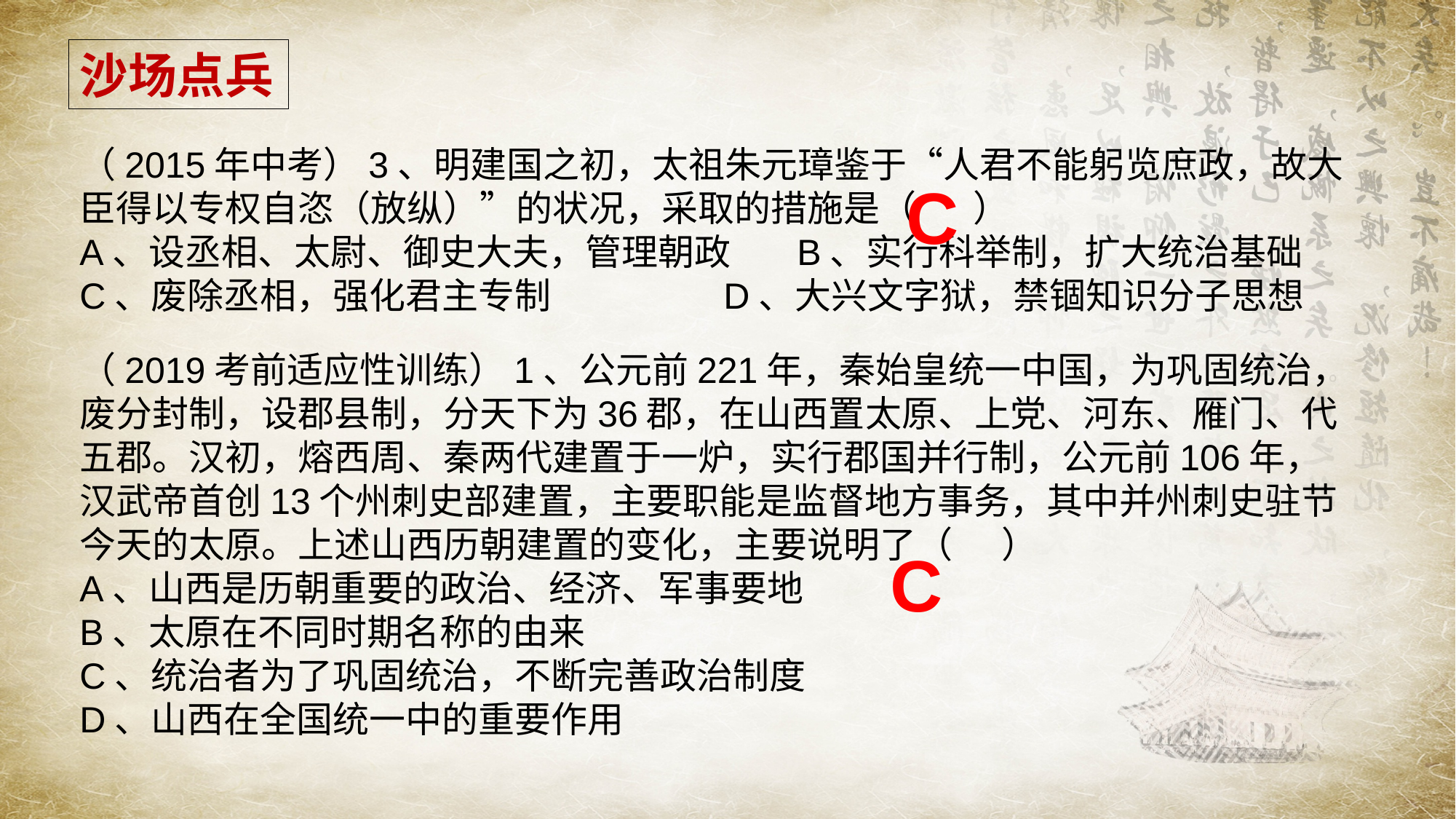

沙场点兵
（2015年中考）3、明建国之初，太祖朱元璋鉴于“人君不能躬览庶政，故大臣得以专权自恣（放纵）”的状况，采取的措施是（       ）
A、设丞相、太尉、御史大夫，管理朝政       B、实行科举制，扩大统治基础
C、废除丞相，强化君主专制                    D、大兴文字狱，禁锢知识分子思想
C
（2019考前适应性训练）1、公元前221年，秦始皇统一中国，为巩固统治，废分封制，设郡县制，分天下为36郡，在山西置太原、上党、河东、雁门、代五郡。汉初，熔西周、秦两代建置于一炉，实行郡国并行制，公元前106年，汉武帝首创13个州刺史部建置，主要职能是监督地方事务，其中并州刺史驻节今天的太原。上述山西历朝建置的变化，主要说明了（      ）
A、山西是历朝重要的政治、经济、军事要地
B、太原在不同时期名称的由来
C、统治者为了巩固统治，不断完善政治制度
D、山西在全国统一中的重要作用
C